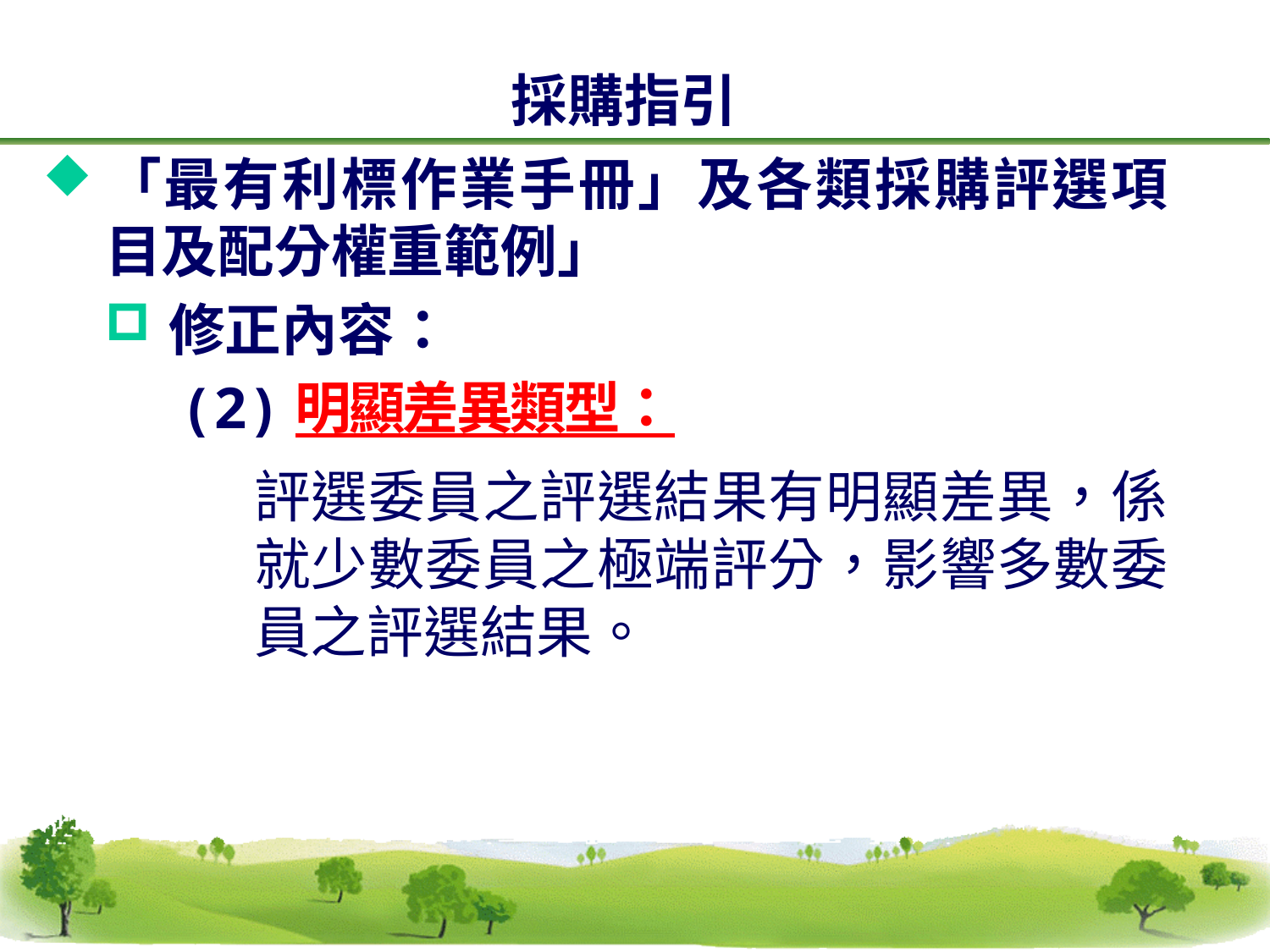

採購指引
「最有利標作業手冊」及各類採購評選項目及配分權重範例」
修正內容：
(2)明顯差異類型：
評選委員之評選結果有明顯差異，係就少數委員之極端評分，影響多數委員之評選結果。